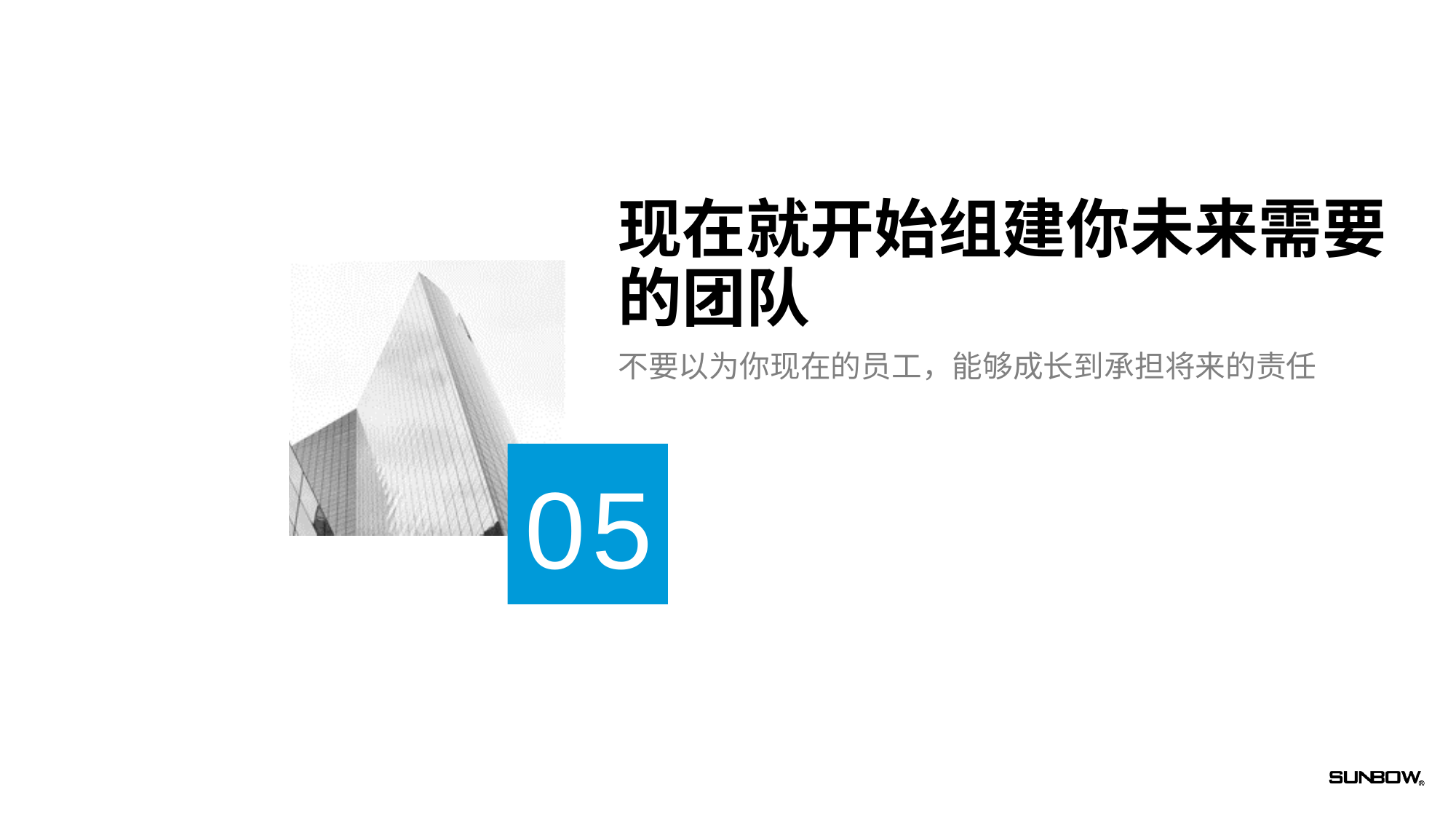

# 现在就开始组建你未来需要的团队
不要以为你现在的员工，能够成长到承担将来的责任
05